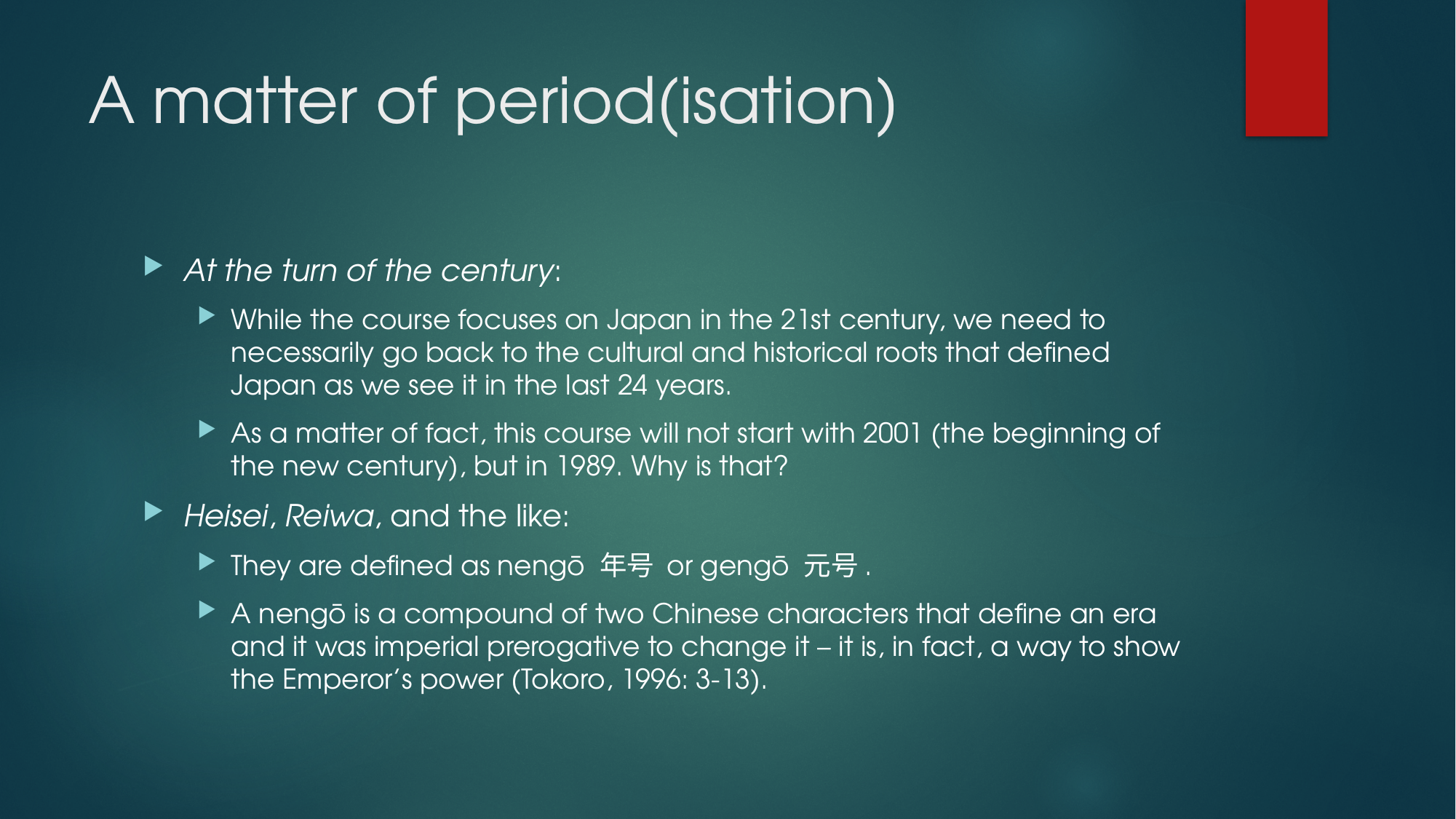

# A matter of period(isation)
At the turn of the century:
While the course focuses on Japan in the 21st century, we need to necessarily go back to the cultural and historical roots that defined Japan as we see it in the last 24 years.
As a matter of fact, this course will not start with 2001 (the beginning of the new century), but in 1989. Why is that?
Heisei, Reiwa, and the like:
They are defined as nengō 年号 or gengō 元号.
A nengō is a compound of two Chinese characters that define an era and it was imperial prerogative to change it – it is, in fact, a way to show the Emperor’s power (Tokoro, 1996: 3-13).